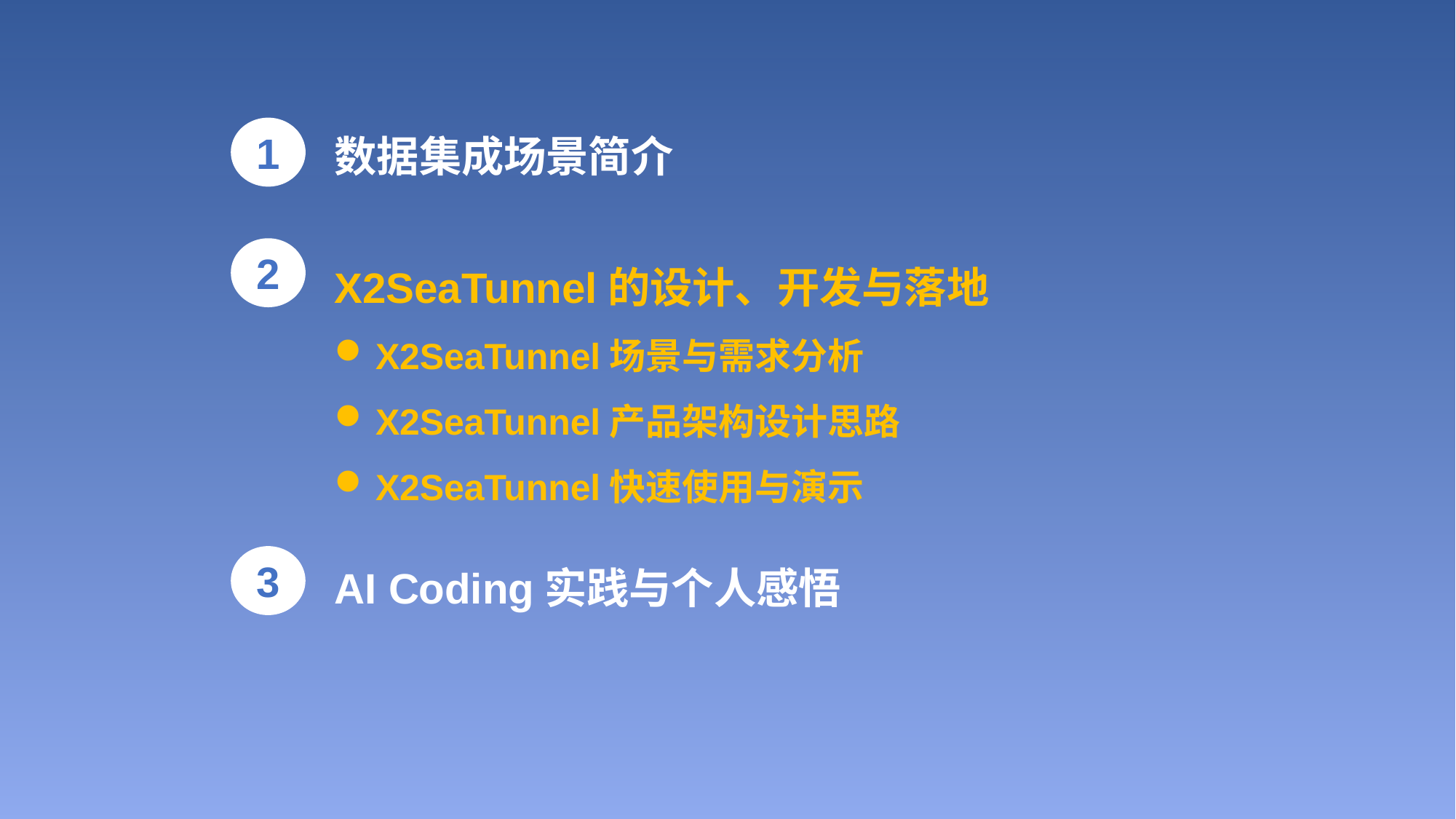

数据集成场景简介
1
X2SeaTunnel的设计、开发与落地
X2SeaTunnel场景与需求分析
X2SeaTunnel产品架构设计思路
X2SeaTunnel快速使用与演示
2
AI Coding实践与个人感悟
3